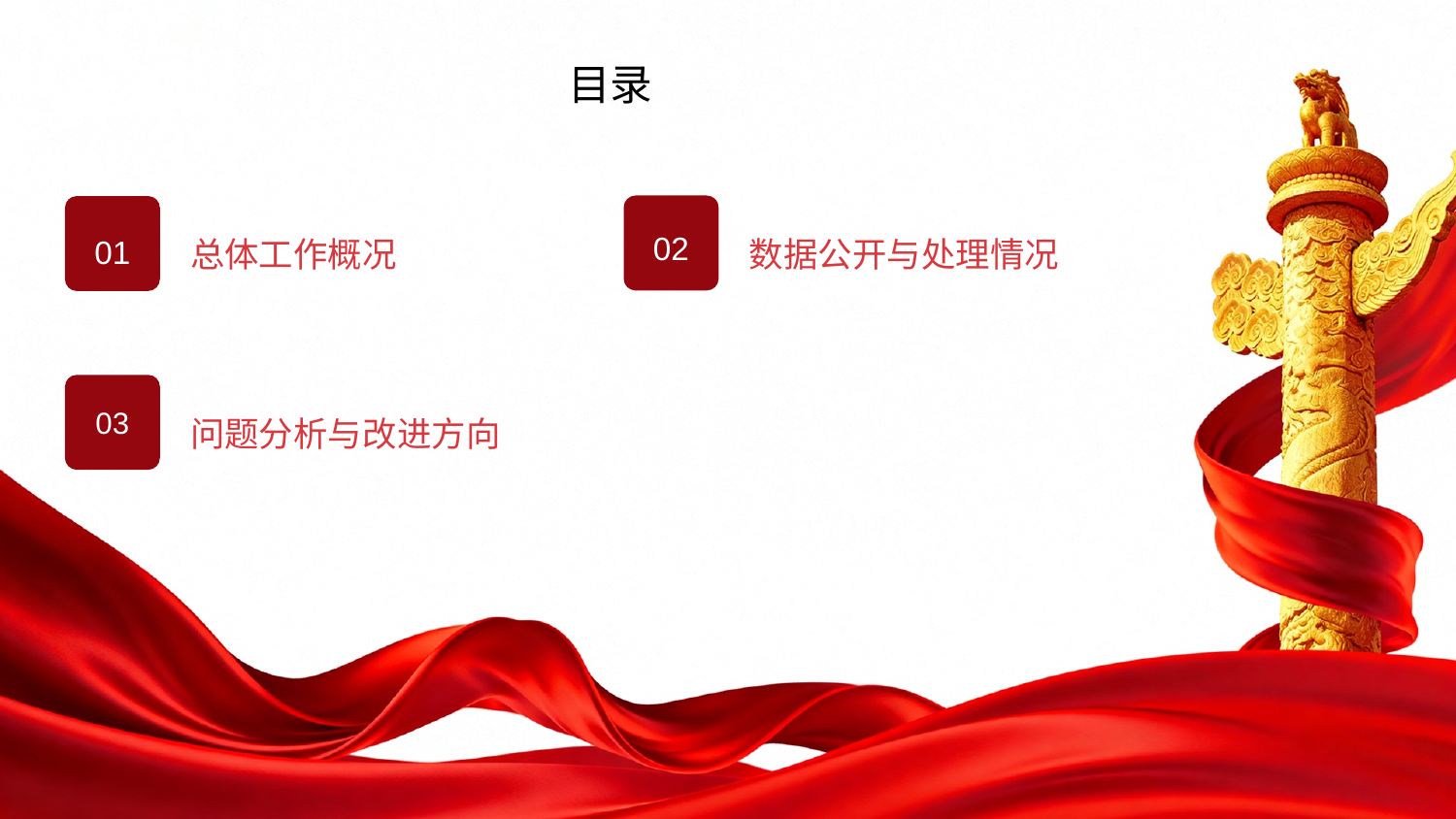

目录

02

01

总体工作概况
数据公开与处理情况

03

问题分析与改进方向